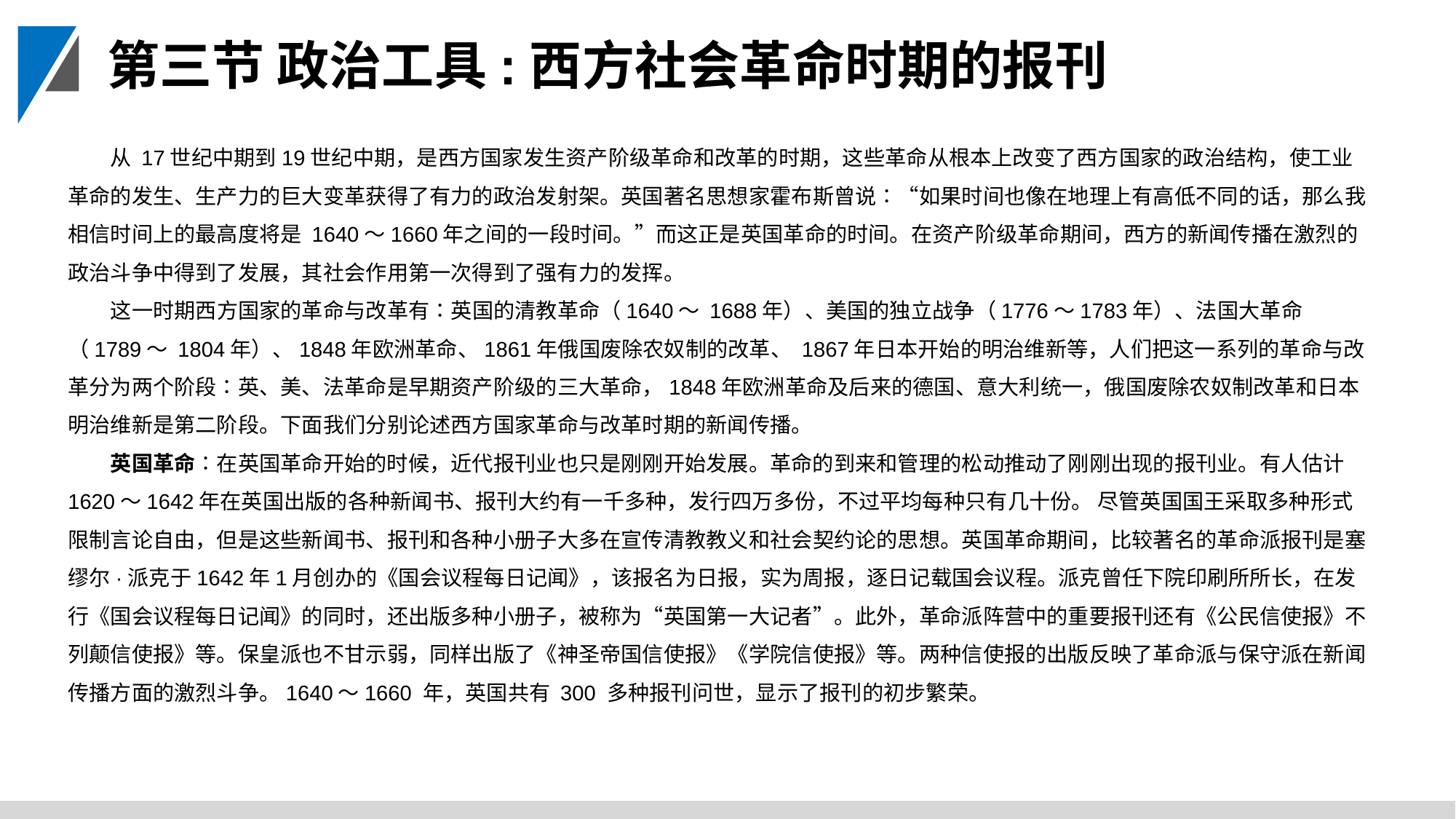

第三节 政治工具:西方社会革命时期的报刊
从 17世纪中期到19世纪中期，是西方国家发生资产阶级革命和改革的时期，这些革命从根本上改变了西方国家的政治结构，使工业革命的发生、生产力的巨大变革获得了有力的政治发射架。英国著名思想家霍布斯曾说∶“如果时间也像在地理上有高低不同的话，那么我相信时间上的最高度将是 1640～1660年之间的一段时间。”而这正是英国革命的时间。在资产阶级革命期间，西方的新闻传播在激烈的政治斗争中得到了发展，其社会作用第一次得到了强有力的发挥。
这一时期西方国家的革命与改革有∶英国的清教革命（1640～ 1688年）、美国的独立战争（1776～1783年）、法国大革命（1789～ 1804年）、1848年欧洲革命、1861年俄国废除农奴制的改革、 1867年日本开始的明治维新等，人们把这一系列的革命与改革分为两个阶段∶英、美、法革命是早期资产阶级的三大革命，1848年欧洲革命及后来的德国、意大利统一，俄国废除农奴制改革和日本明治维新是第二阶段。下面我们分别论述西方国家革命与改革时期的新闻传播。
英国革命∶在英国革命开始的时候，近代报刊业也只是刚刚开始发展。革命的到来和管理的松动推动了刚刚出现的报刊业。有人估计1620～1642年在英国出版的各种新闻书、报刊大约有一千多种，发行四万多份，不过平均每种只有几十份。 尽管英国国王采取多种形式限制言论自由，但是这些新闻书、报刊和各种小册子大多在宣传清教教义和社会契约论的思想。英国革命期间，比较著名的革命派报刊是塞缪尔·派克于1642年1月创办的《国会议程每日记闻》，该报名为日报，实为周报，逐日记载国会议程。派克曾任下院印刷所所长，在发行《国会议程每日记闻》的同时，还出版多种小册子，被称为“英国第一大记者”。此外，革命派阵营中的重要报刊还有《公民信使报》不列颠信使报》等。保皇派也不甘示弱，同样出版了《神圣帝国信使报》《学院信使报》等。两种信使报的出版反映了革命派与保守派在新闻传播方面的激烈斗争。1640～1660 年，英国共有 300 多种报刊问世，显示了报刊的初步繁荣。